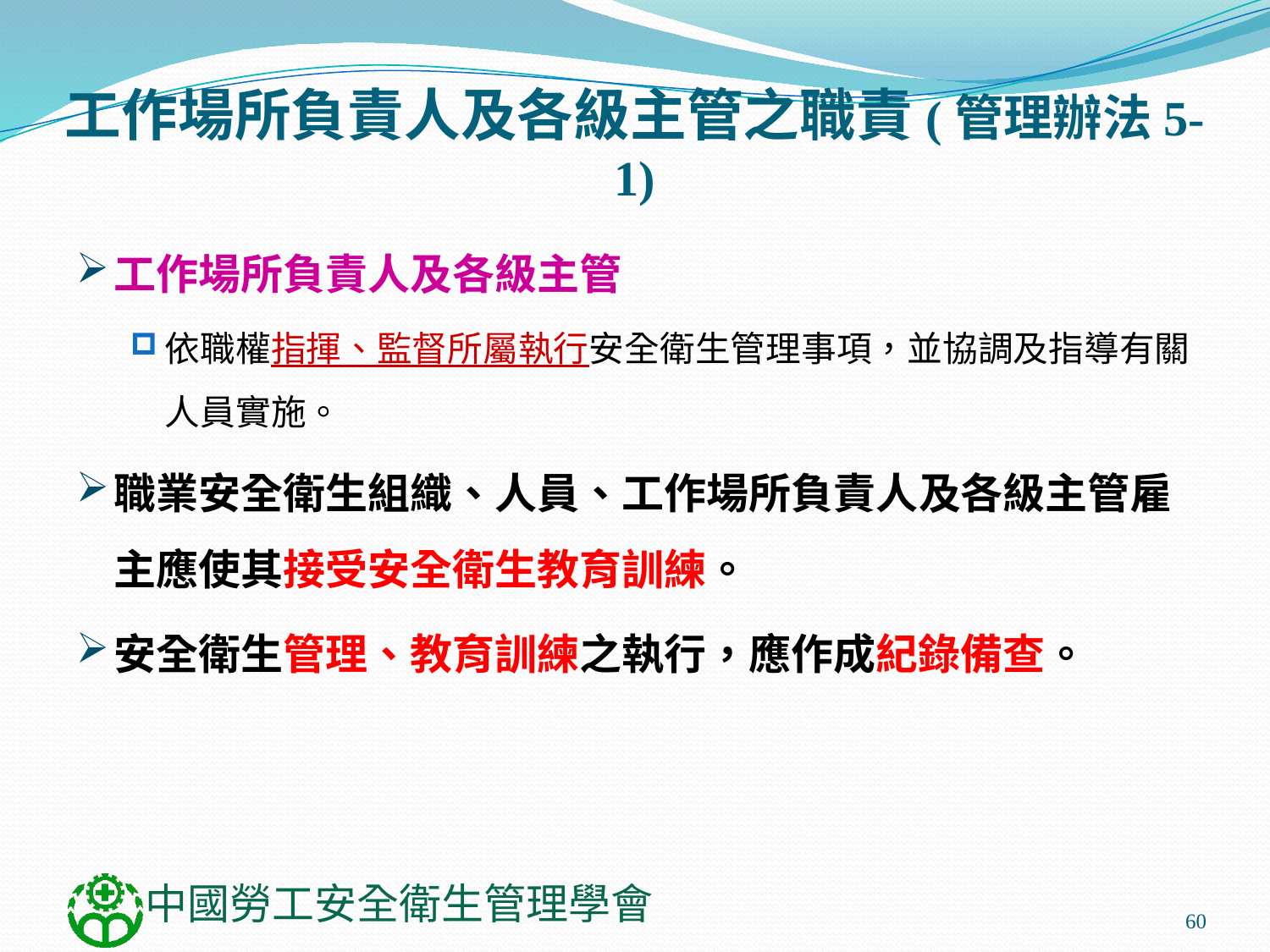

# 工作場所負責人及各級主管之職責(管理辦法5-1)
工作場所負責人及各級主管
依職權指揮、監督所屬執行安全衛生管理事項，並協調及指導有關人員實施。
職業安全衛生組織、人員、工作場所負責人及各級主管雇主應使其接受安全衛生教育訓練。
安全衛生管理、教育訓練之執行，應作成紀錄備查。
60